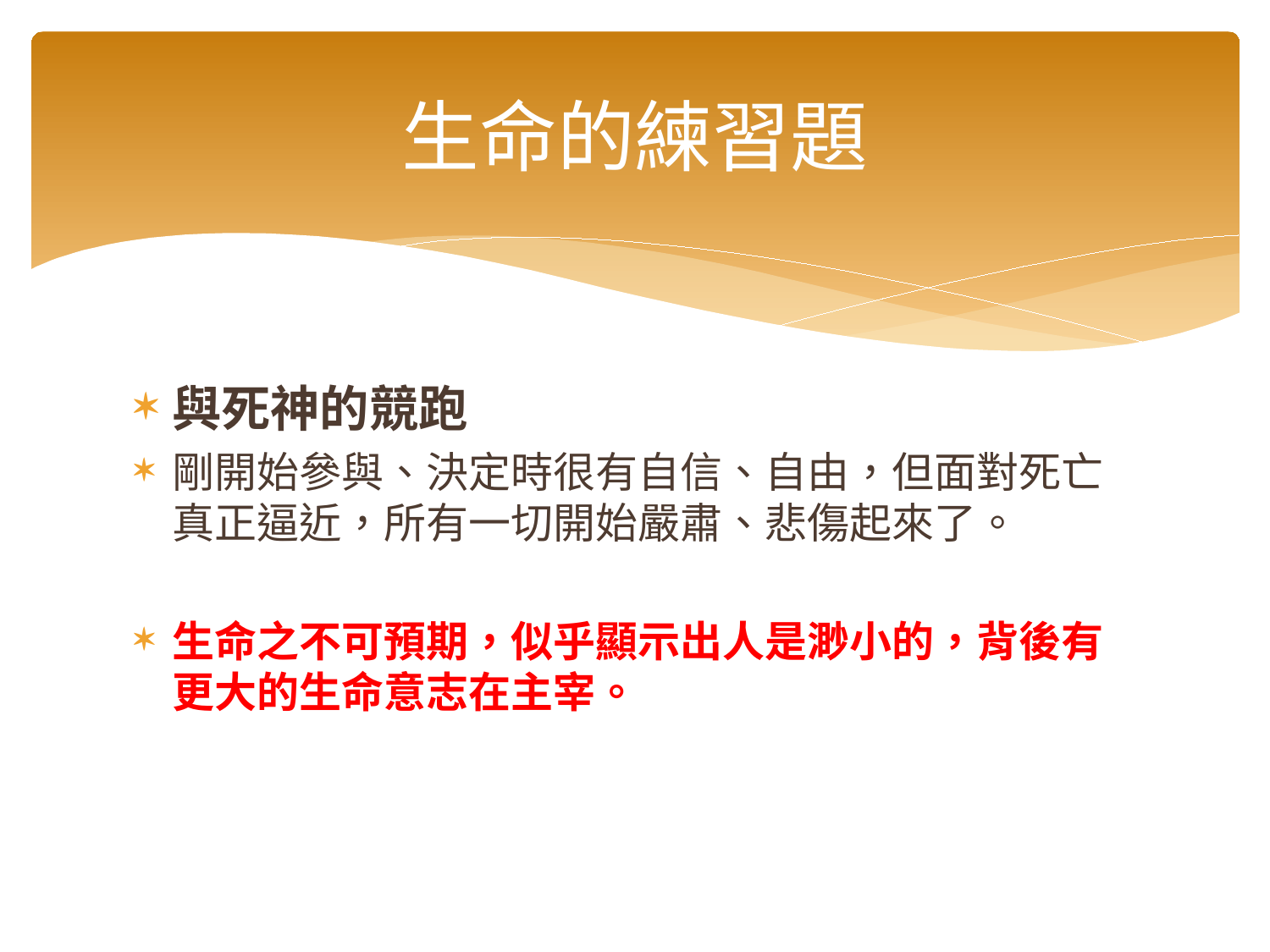

# 生命的練習題
與死神的競跑
剛開始參與、決定時很有自信、自由，但面對死亡真正逼近，所有一切開始嚴肅、悲傷起來了。

生命之不可預期，似乎顯示出人是渺小的，背後有更大的生命意志在主宰。